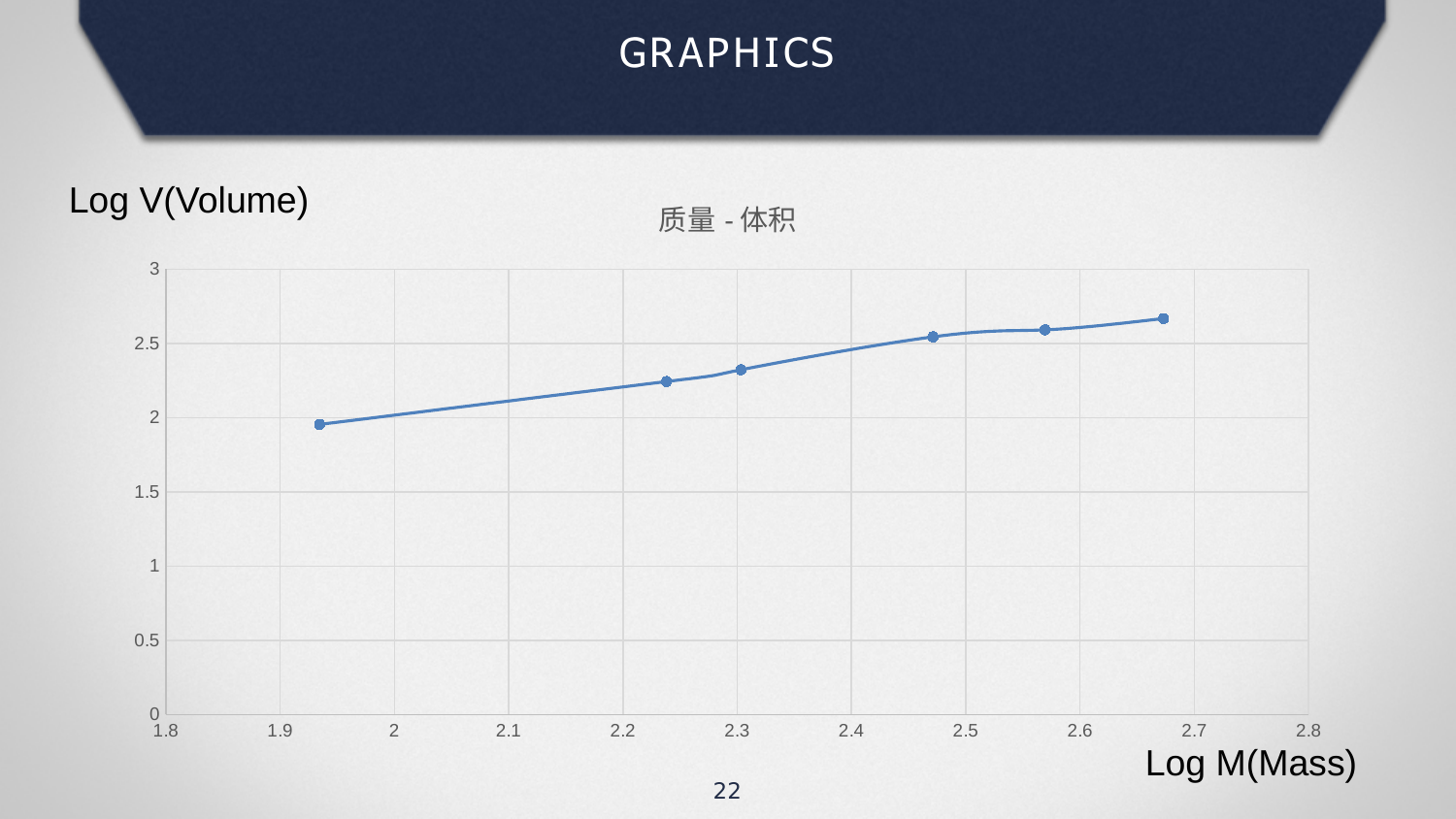

GRAPHICS

Log V(Volume)

### Chart: 质量-体积

| Category |  |
|---|---|
Log M(Mass)
22